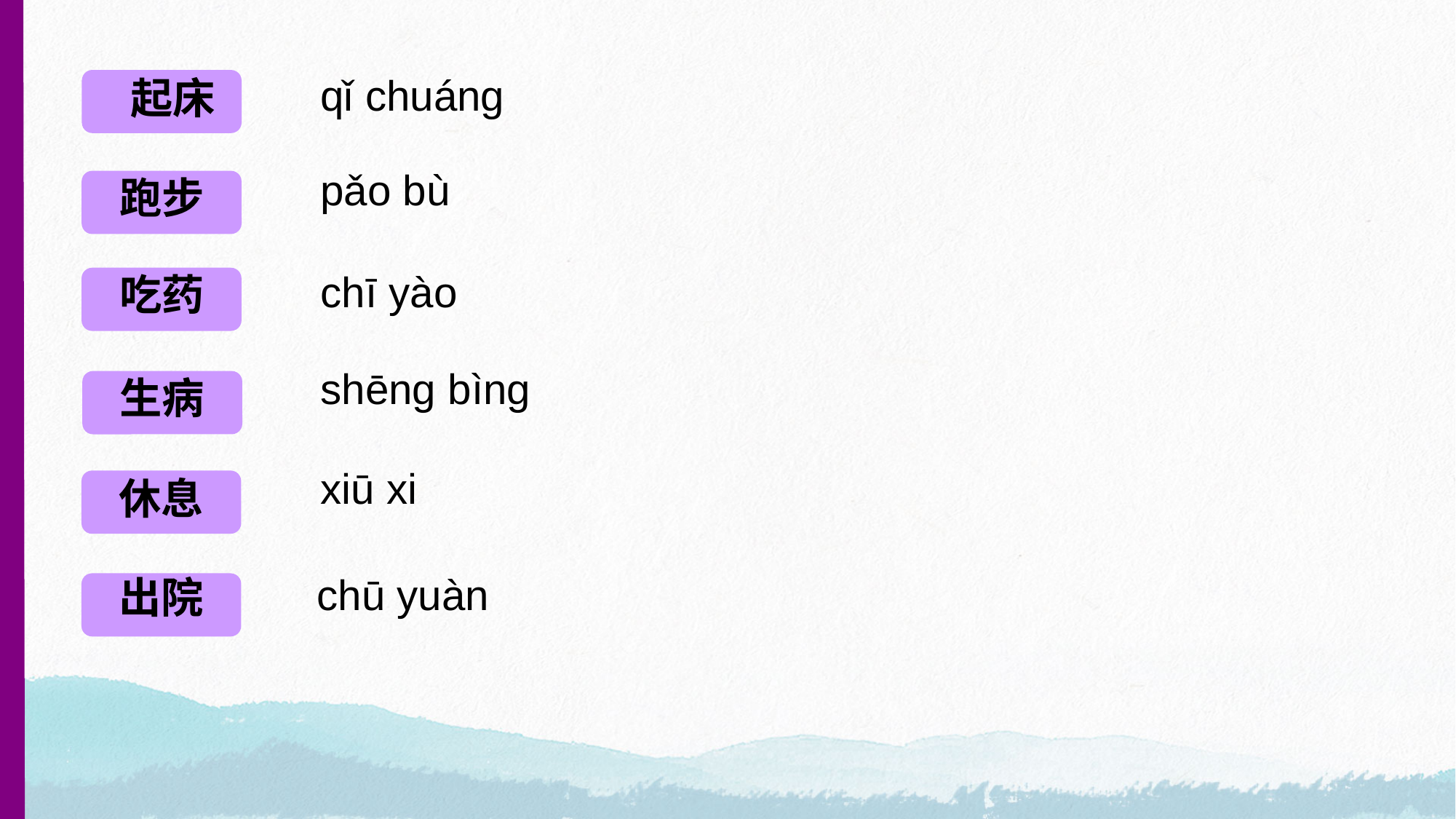

qǐ chuáng
起床

pǎo bù
跑步

chī yào
吃药

shēng bìng
生病

xiū xi
休息

chū yuàn
出院